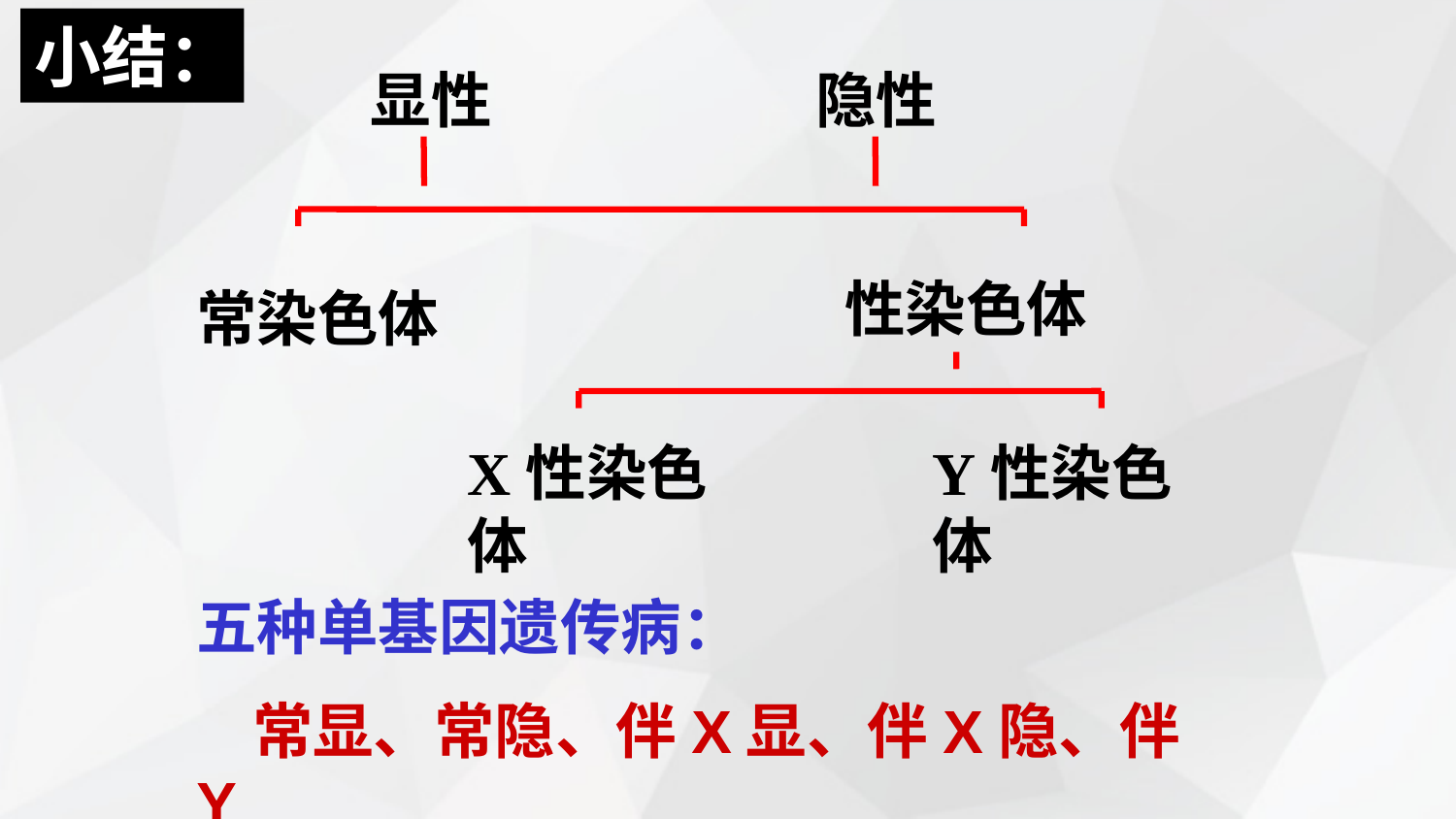

小结：
显性
隐性

性染色体
常染色体

X性染色体
Y性染色体
五种单基因遗传病：
   常显、常隐、伴X显、伴X隐、伴Y